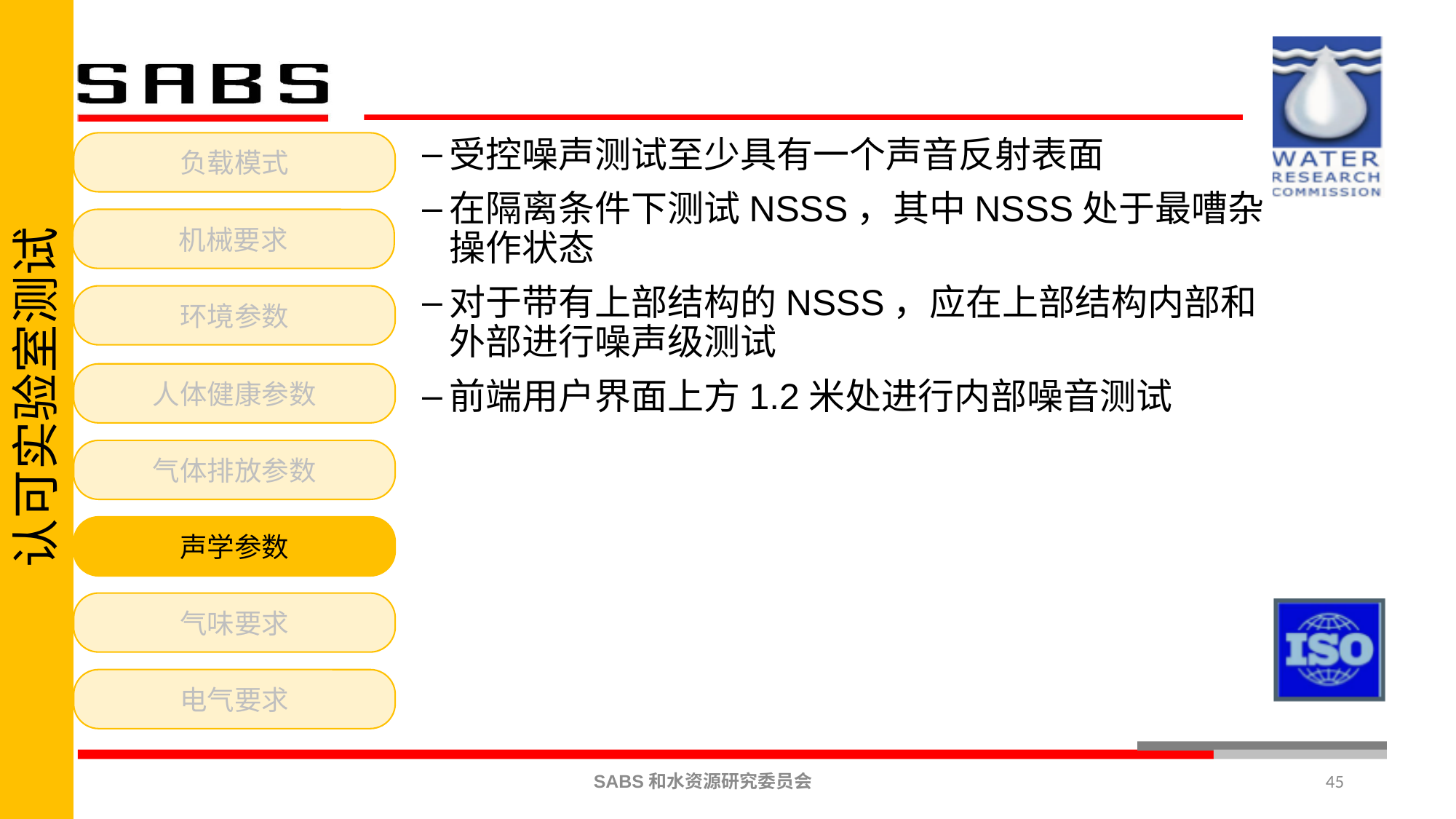

认可实验室测试
受控噪声测试至少具有一个声音反射表面
在隔离条件下测试NSSS，其中NSSS处于最嘈杂操作状态
对于带有上部结构的NSSS，应在上部结构内部和外部进行噪声级测试
前端用户界面上方1.2米处进行内部噪音测试
负载模式
机械要求
环境参数
人体健康参数
气体排放参数
声学参数
气味要求
电气要求
45